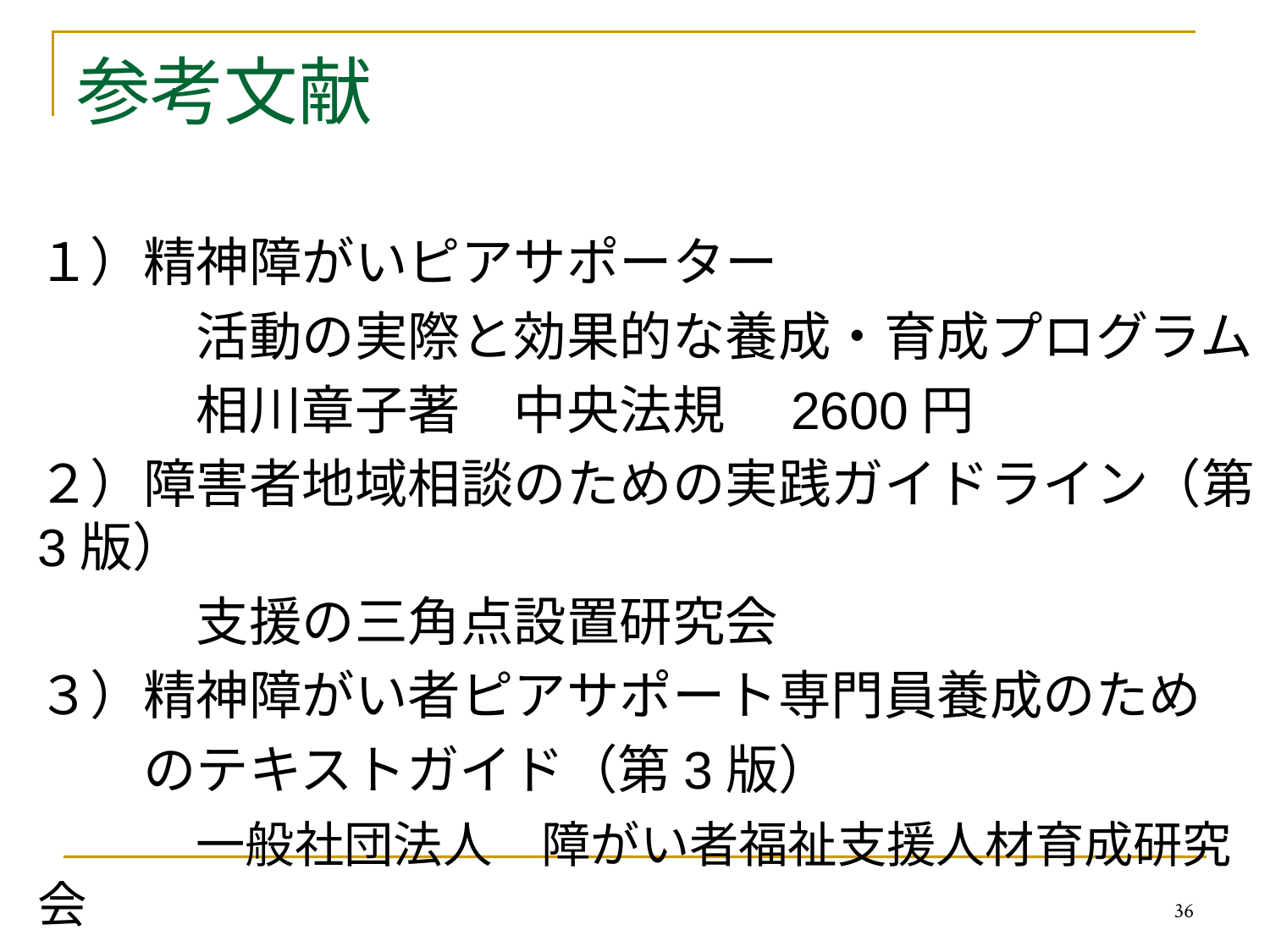

# 参考文献
１）精神障がいピアサポーター
　　　活動の実際と効果的な養成・育成プログラム
　　　相川章子著　中央法規　2600円
２）障害者地域相談のための実践ガイドライン（第3版）
　　　支援の三角点設置研究会
３）精神障がい者ピアサポート専門員養成のため
　　のテキストガイド（第3版）
　　　一般社団法人　障がい者福祉支援人材育成研究会

36